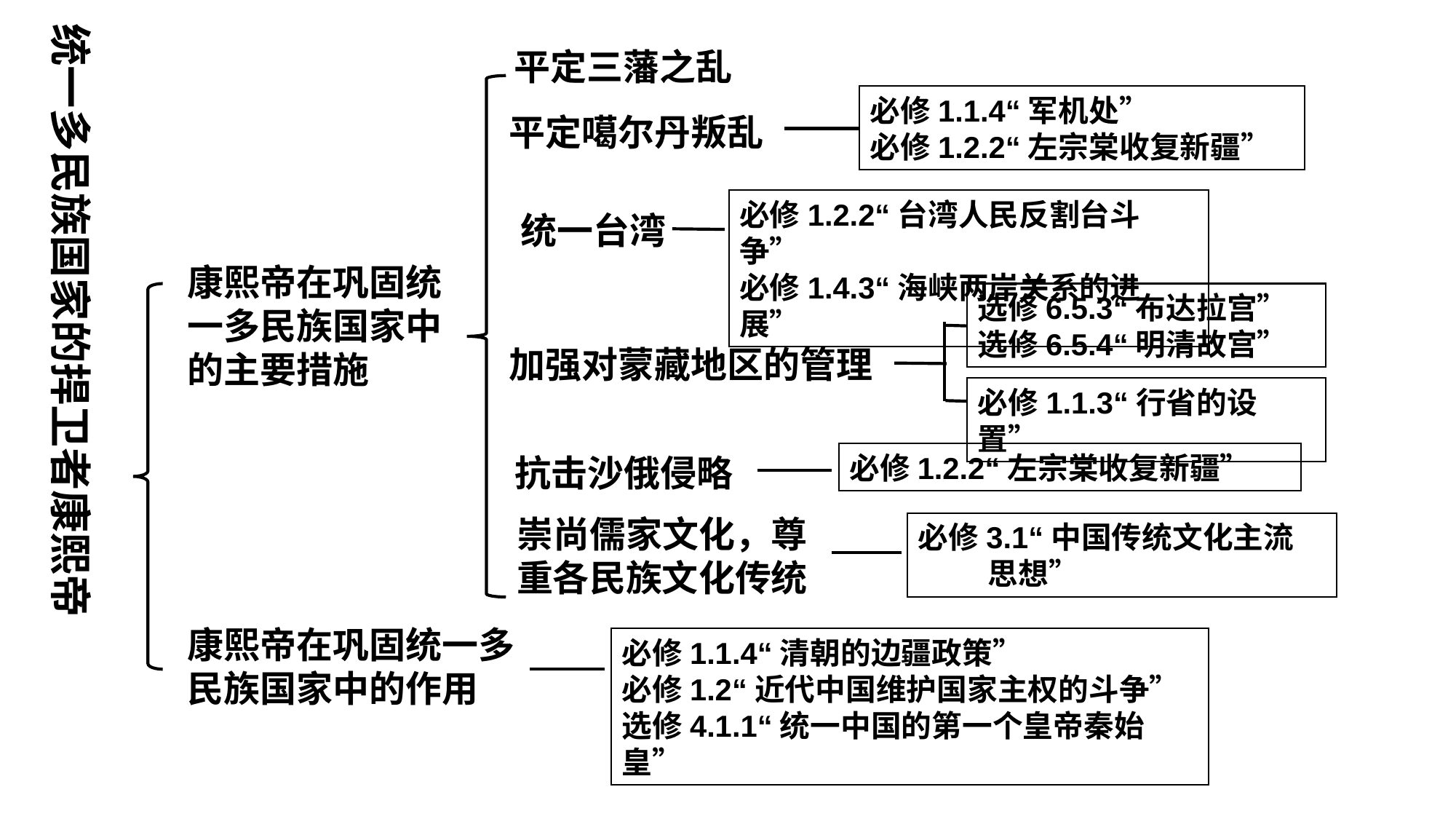

统一多民族国家的捍卫者康熙帝
平定三藩之乱
平定噶尔丹叛乱
统一台湾
加强对蒙藏地区的管理
抗击沙俄侵略
崇尚儒家文化，尊重各民族文化传统

康熙帝在巩固统一多民族国家中的主要措施
必修1.1.4“军机处”
必修1.2.2“左宗棠收复新疆”
必修1.2.2“台湾人民反割台斗争”
必修1.4.3“海峡两岸关系的进展”

选修6.5.3“布达拉宫”
选修6.5.4“明清故宫”
必修1.1.3“行省的设置”
必修1.2.2“左宗棠收复新疆”
必修3.1“中国传统文化主流
         思想”
康熙帝在巩固统一多民族国家中的作用
必修1.1.4“清朝的边疆政策”
必修1.2“近代中国维护国家主权的斗争”
选修4.1.1“统一中国的第一个皇帝秦始皇”